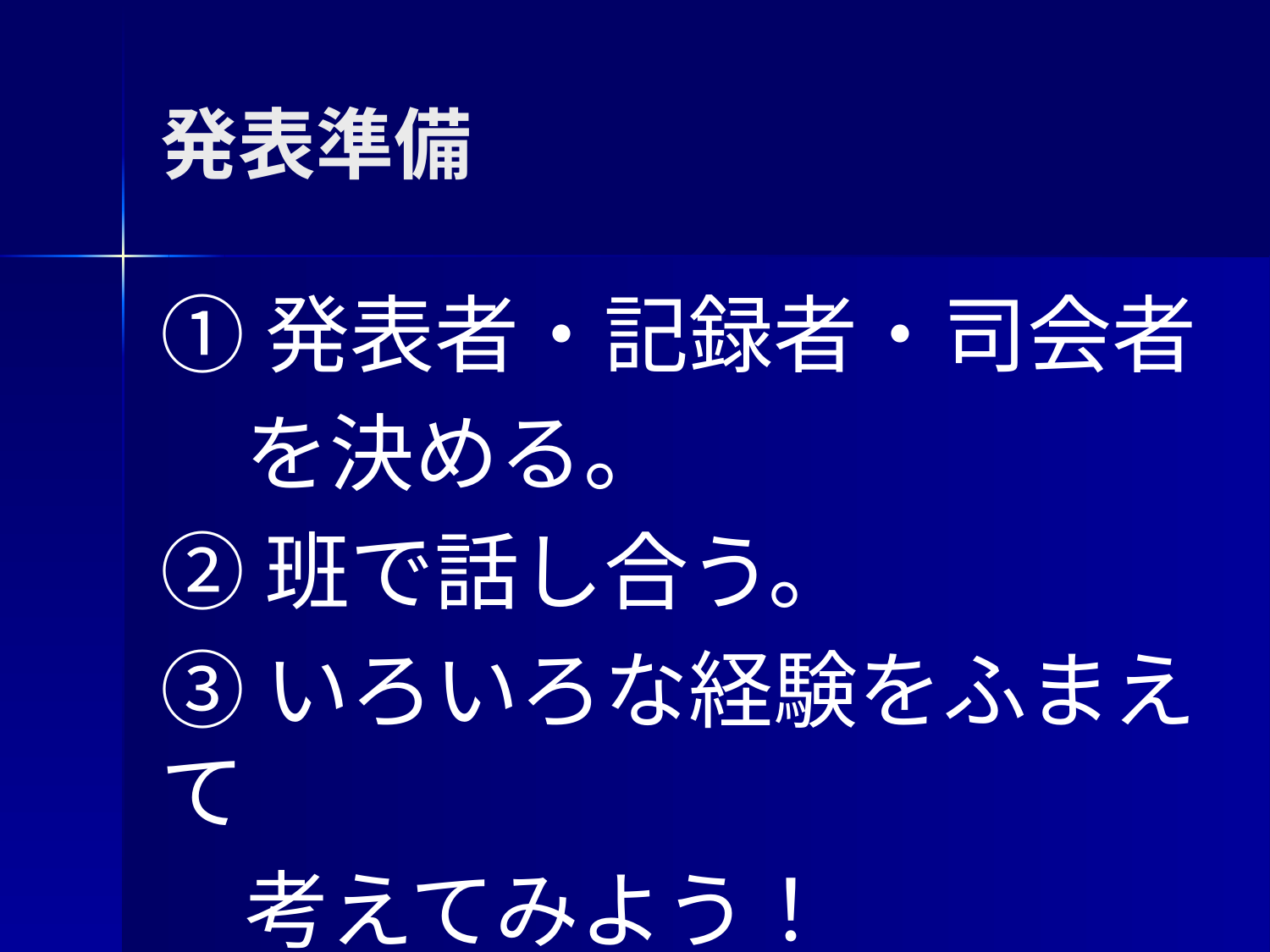

# 発表準備
①発表者・記録者・司会者
　を決める。
②班で話し合う。
③いろいろな経験をふまえて
　考えてみよう！